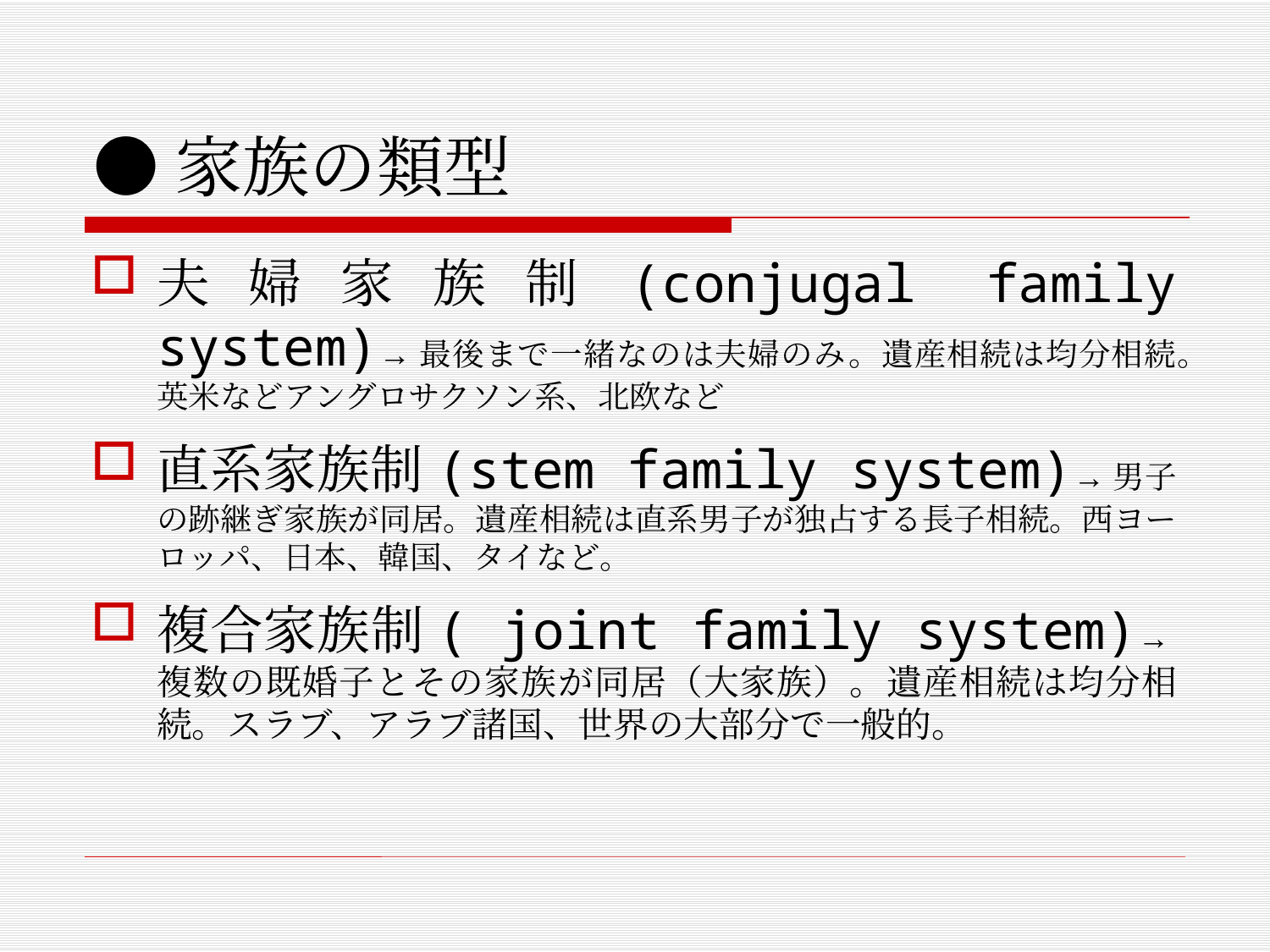

# ●家族の類型
夫婦家族制(conjugal family system)→最後まで一緒なのは夫婦のみ。遺産相続は均分相続。英米などアングロサクソン系、北欧など
直系家族制(stem family system)→男子の跡継ぎ家族が同居。遺産相続は直系男子が独占する長子相続。西ヨーロッパ、日本、韓国、タイなど。
複合家族制( joint family system)→複数の既婚子とその家族が同居（大家族）。遺産相続は均分相続。スラブ、アラブ諸国、世界の大部分で一般的。